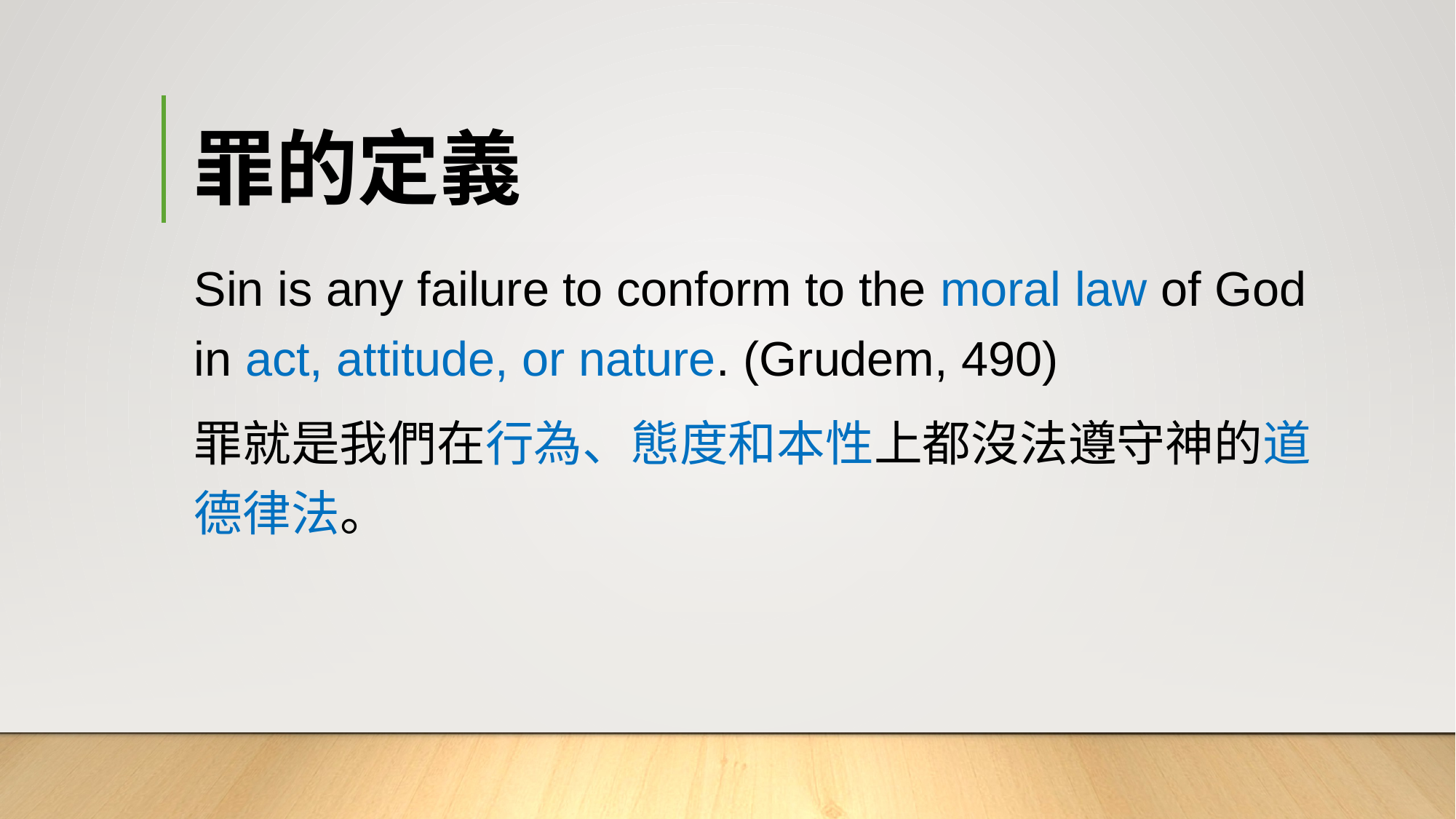

# 罪的定義
Sin is any failure to conform to the moral law of God in act, attitude, or nature. (Grudem, 490)
罪就是我們在行為、態度和本性上都沒法遵守神的道德律法。